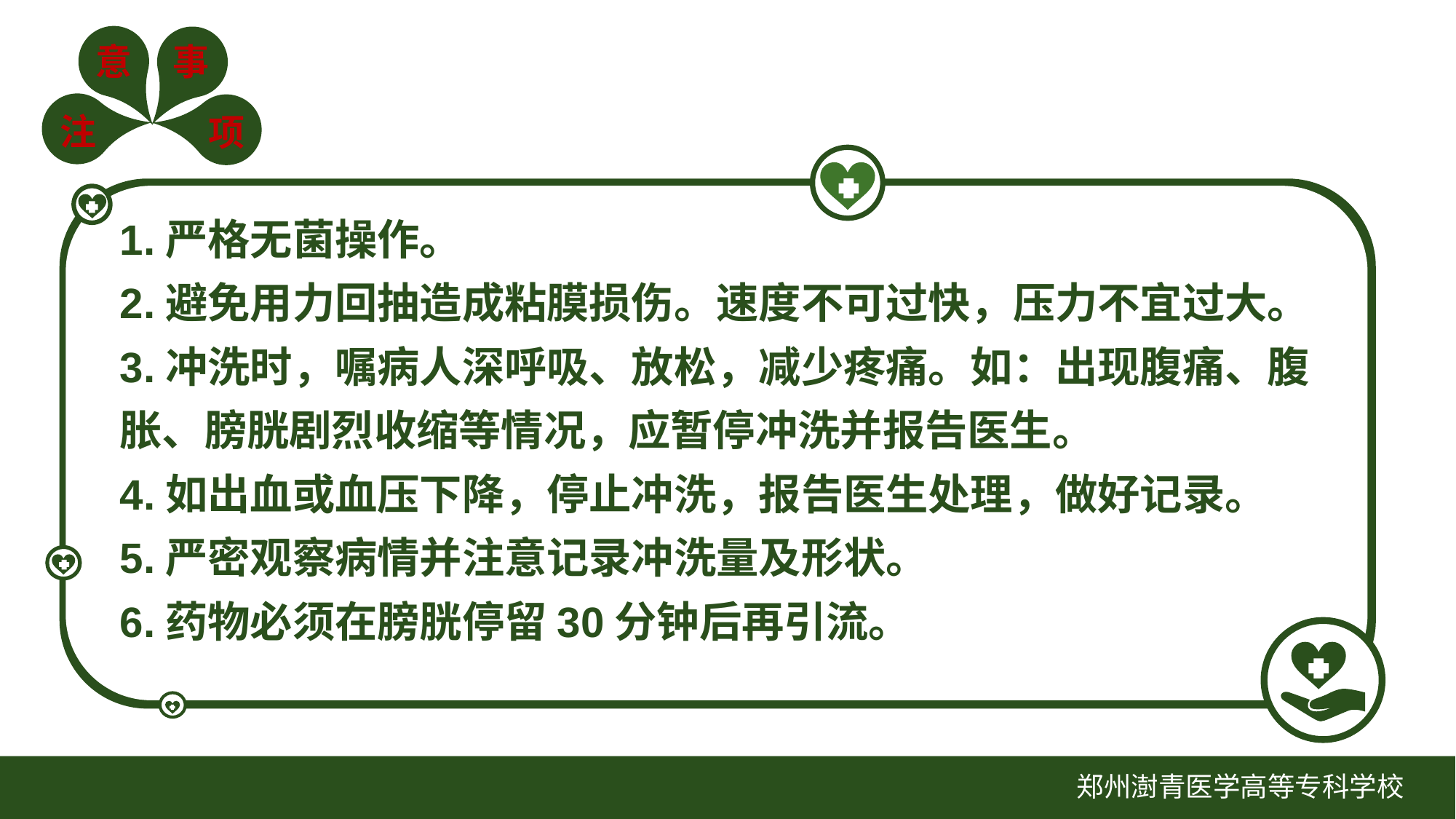

1.严格无菌操作。
2.避免用力回抽造成粘膜损伤。速度不可过快，压力不宜过大。
3.冲洗时，嘱病人深呼吸、放松，减少疼痛。如：出现腹痛、腹胀、膀胱剧烈收缩等情况，应暂停冲洗并报告医生。
4.如出血或血压下降，停止冲洗，报告医生处理，做好记录。
5.严密观察病情并注意记录冲洗量及形状。
6.药物必须在膀胱停留30分钟后再引流。
郑州澍青医学高等专科学校